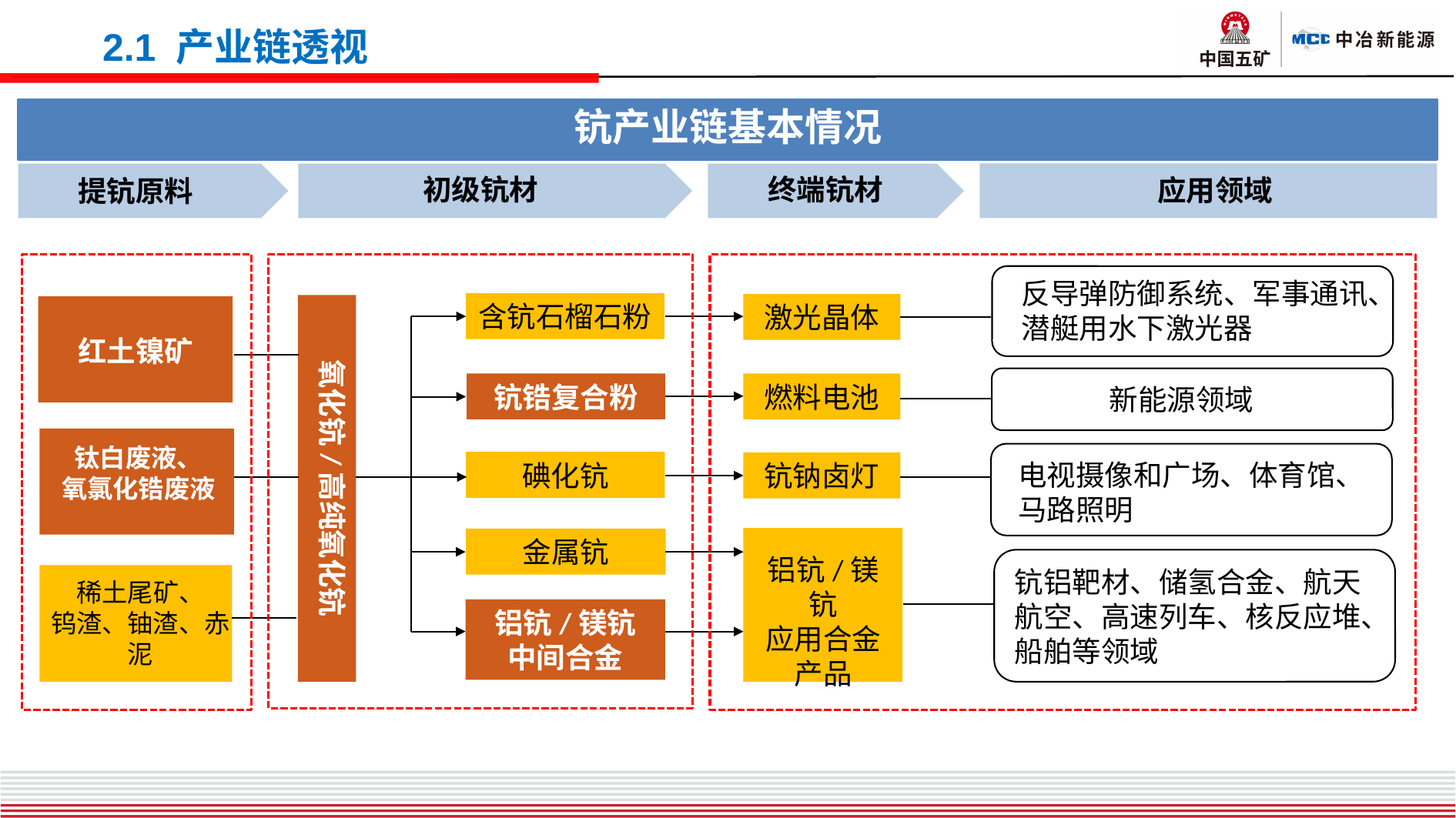

2.1 产业链透视
钪产业链基本情况

终端钪材
初级钪材
应用领域
提钪原料

反导弹防御系统、军事通讯、潜艇用水下激光器
含钪石榴石粉
激光晶体
氧化钪/高纯氧化钪

红土镍矿

新能源领域
钪锆复合粉
燃料电池

钛白废液、
氧氯化锆废液

电视摄像和广场、体育馆、马路照明
碘化钪
钪钠卤灯

铝钪/镁钪
应用合金
产品
金属钪

钪铝靶材、储氢合金、航天航空、高速列车、核反应堆、船舶等领域

稀土尾矿、
钨渣、铀渣、赤泥
铝钪/镁钪
中间合金